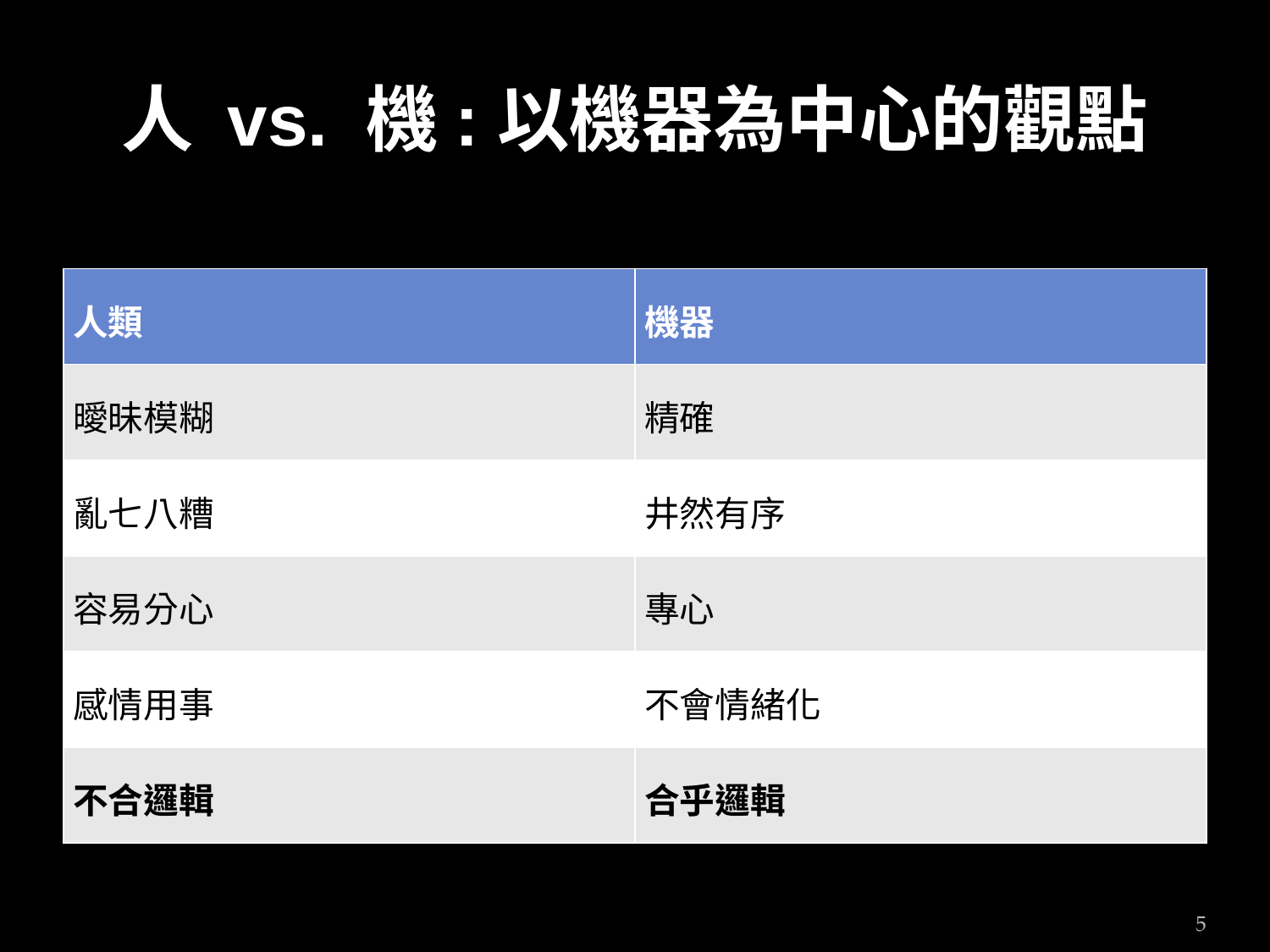

# 人 vs. 機:以機器為中心的觀點
| 人類 | 機器 |
| --- | --- |
| 曖昧模糊 | 精確 |
| 亂七八糟 | 井然有序 |
| 容易分心 | 專心 |
| 感情用事 | 不會情緒化 |
| 不合邏輯 | 合乎邏輯 |
5